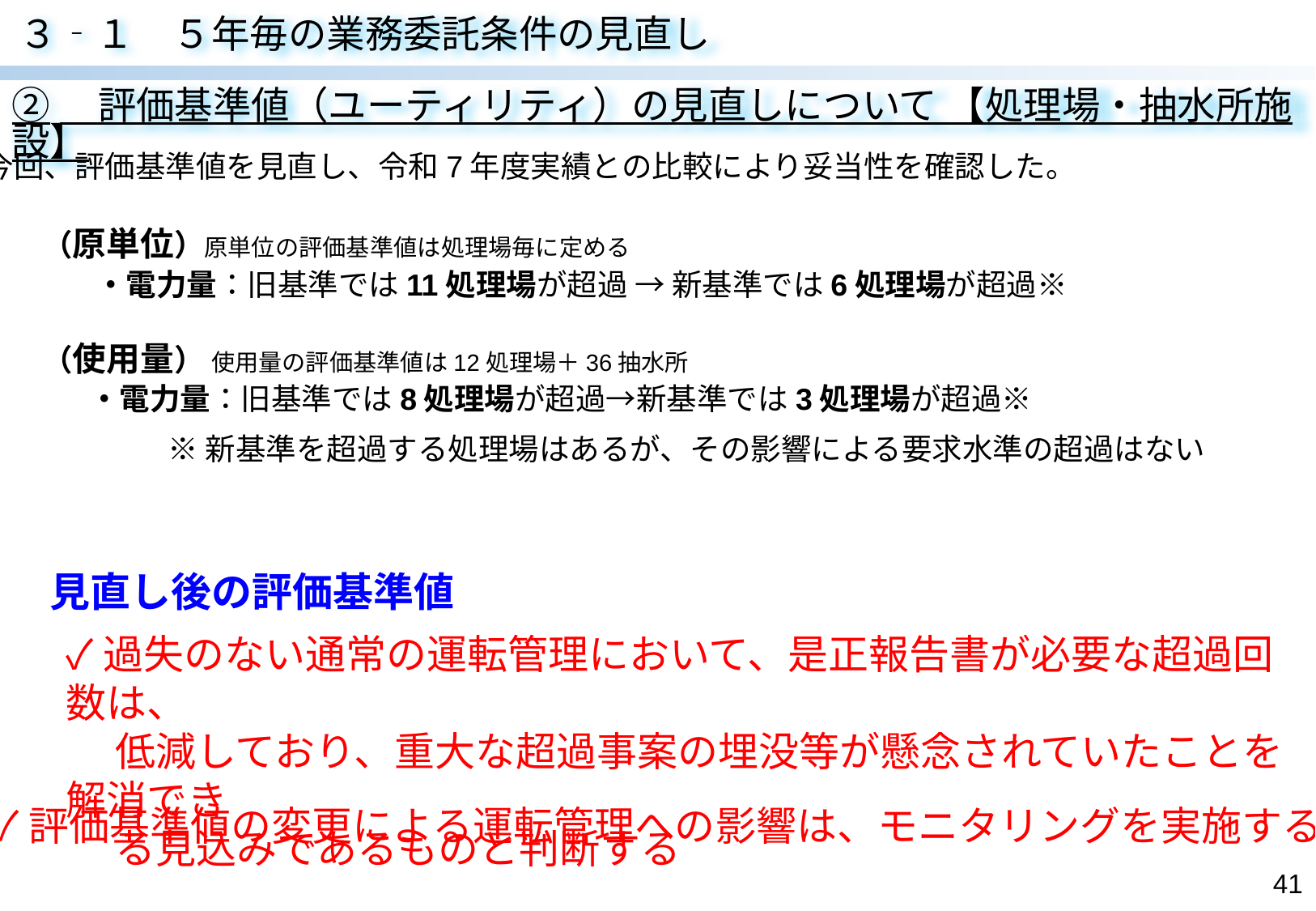

３‐１　５年毎の業務委託条件の見直し
②　評価基準値（ユーティリティ）の見直しについて 【処理場・抽水所施設】
今回、評価基準値を見直し、令和7年度実績との比較により妥当性を確認した。
　（原単位）原単位の評価基準値は処理場毎に定める
・電力量：旧基準では11処理場が超過 → 新基準では6処理場が超過※
　（使用量） 使用量の評価基準値は12処理場＋36抽水所
・電力量：旧基準では8処理場が超過→新基準では3処理場が超過※
※新基準を超過する処理場はあるが、その影響による要求水準の超過はない
　見直し後の評価基準値
✓過失のない通常の運転管理において、是正報告書が必要な超過回数は、
　 低減しており、重大な超過事案の埋没等が懸念されていたことを解消でき
　 る見込みであるものと判断する

✓評価基準値の変更による運転管理への影響は、モニタリングを実施する
41